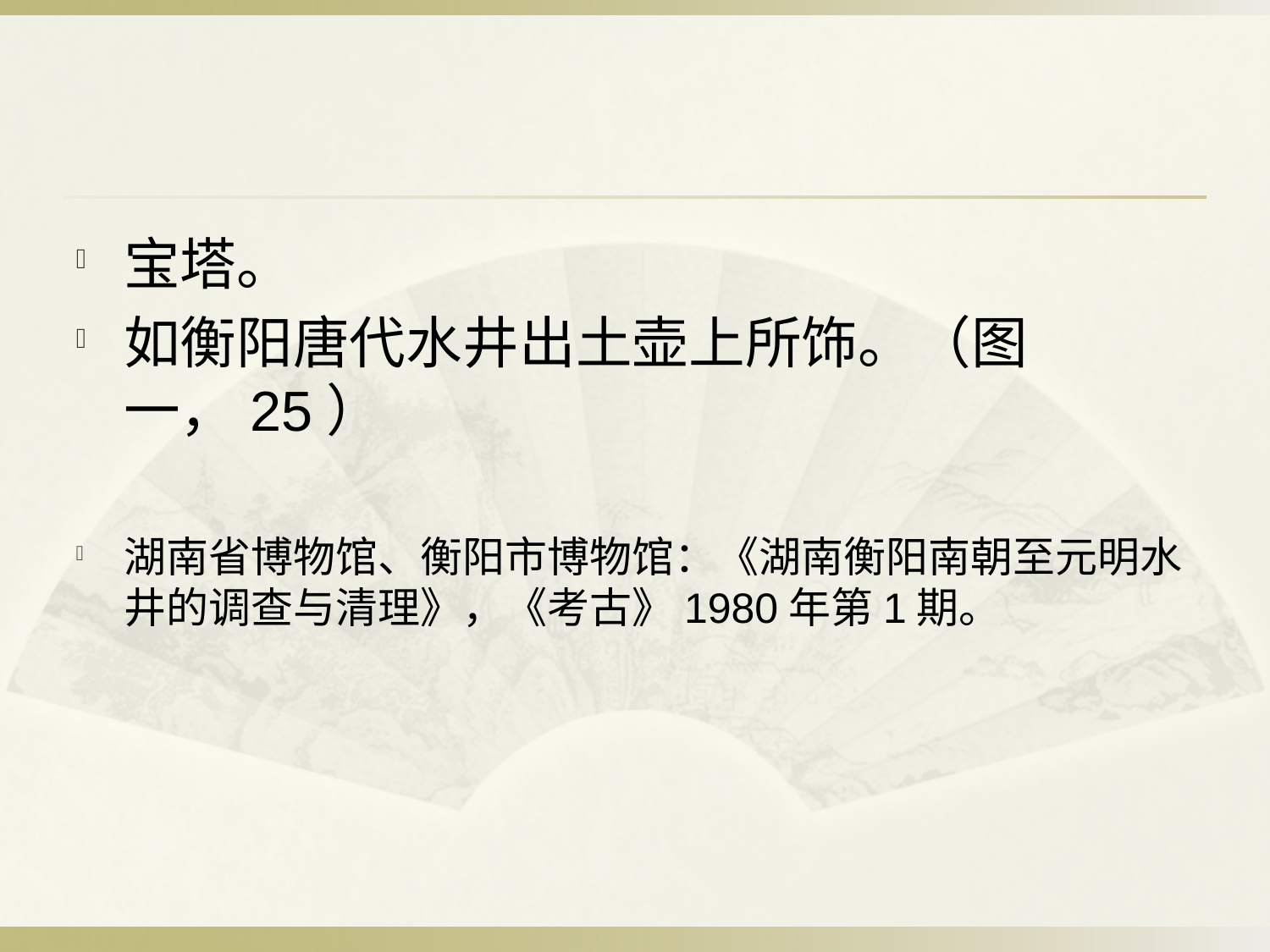

#
宝塔。
如衡阳唐代水井出土壶上所饰。（图一，25）

湖南省博物馆、衡阳市博物馆：《湖南衡阳南朝至元明水井的调查与清理》，《考古》1980年第1期。